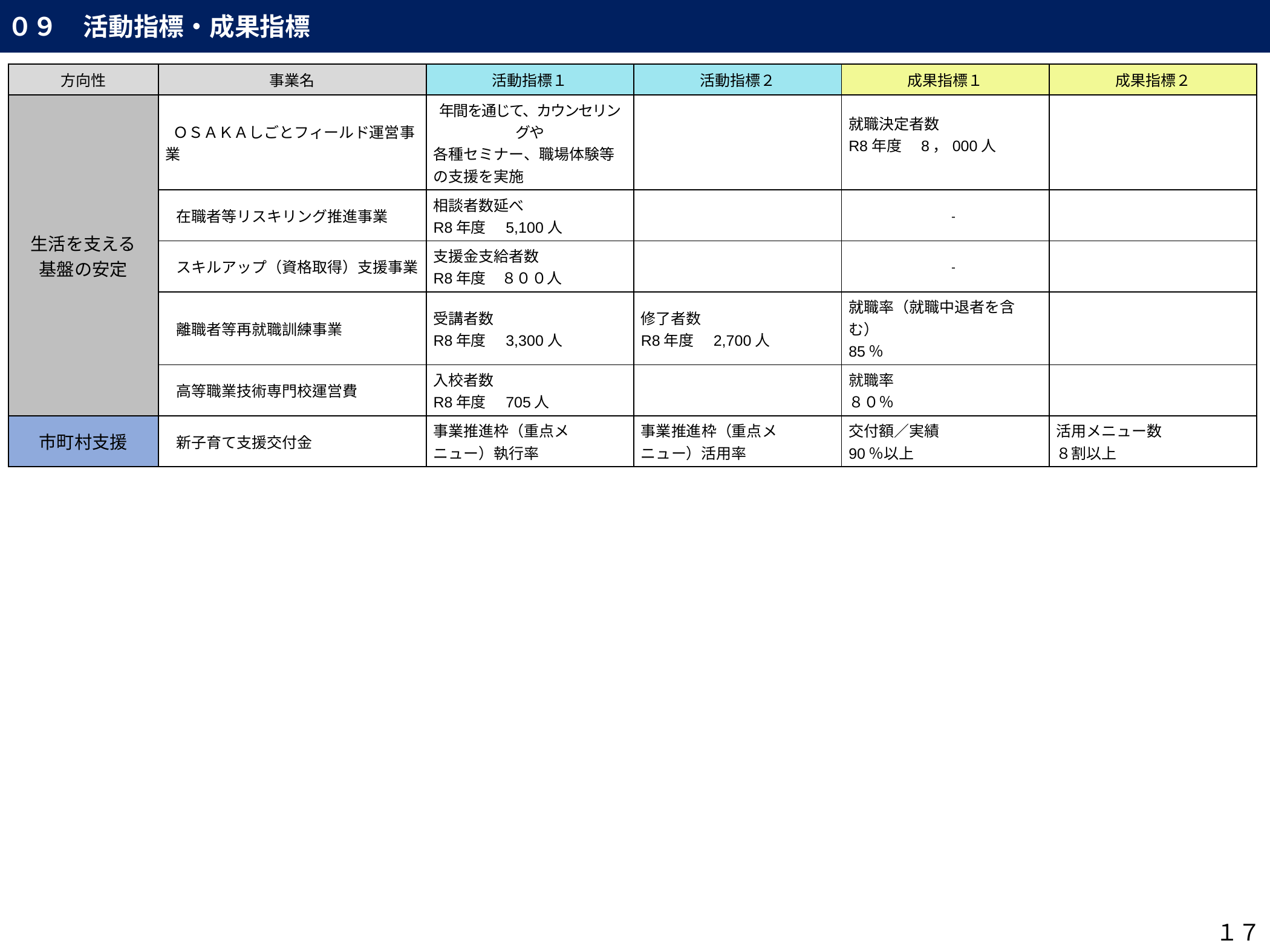

０９　活動指標・成果指標
| 方向性 | 事業名 | 活動指標１ | 活動指標２ | 成果指標１ | 成果指標２ |
| --- | --- | --- | --- | --- | --- |
| 生活を支える 基盤の安定 | ＯＳＡＫＡしごとフィールド運営事業 | 年間を通じて、カウンセリングや 各種セミナー、職場体験等の支援を実施 |  | 就職決定者数 R8年度　8，000人 |  |
|  | 在職者等リスキリング推進事業 | 相談者数延べ R8年度　5,100人 |  | - |  |
| 妊娠・出産への 支援 | スキルアップ（資格取得）支援事業 | 支援金支給者数 R8年度　８００人 |  | - |  |
| 共育ての推進 | 離職者等再就職訓練事業 | 受講者数 R8年度　3,300人 | 修了者数 R8年度　2,700人 | 就職率（就職中退者を含む） 85％ |  |
| 生活を支える基盤の安定 | 高等職業技術専門校運営費 | 入校者数 R8年度　705人 |  | 就職率 ８０％ |  |
| 市町村支援 | 新子育て支援交付金 | 事業推進枠（重点メニュー）執行率 | 事業推進枠（重点メニュー）活用率 | 交付額／実績 90％以上 | 活用メニュー数 ８割以上 |
１７